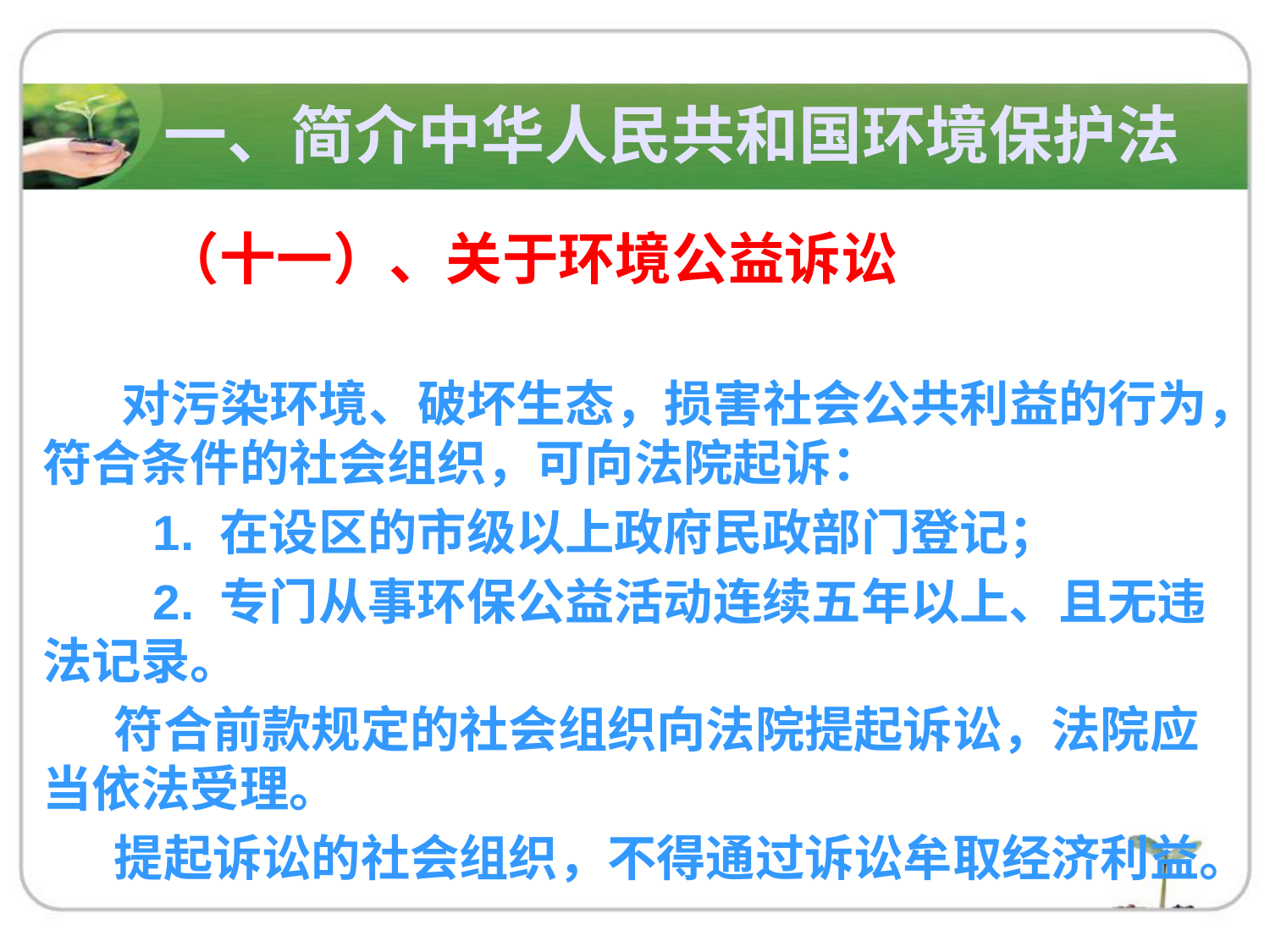

一、简介中华人民共和国环境保护法
（十一）、关于环境公益诉讼

      对污染环境、破坏生态，损害社会公共利益的行为，符合条件的社会组织，可向法院起诉：
　　1. 在设区的市级以上政府民政部门登记；
　　2. 专门从事环保公益活动连续五年以上、且无违法记录。
　  符合前款规定的社会组织向法院提起诉讼，法院应当依法受理。
　  提起诉讼的社会组织，不得通过诉讼牟取经济利益。